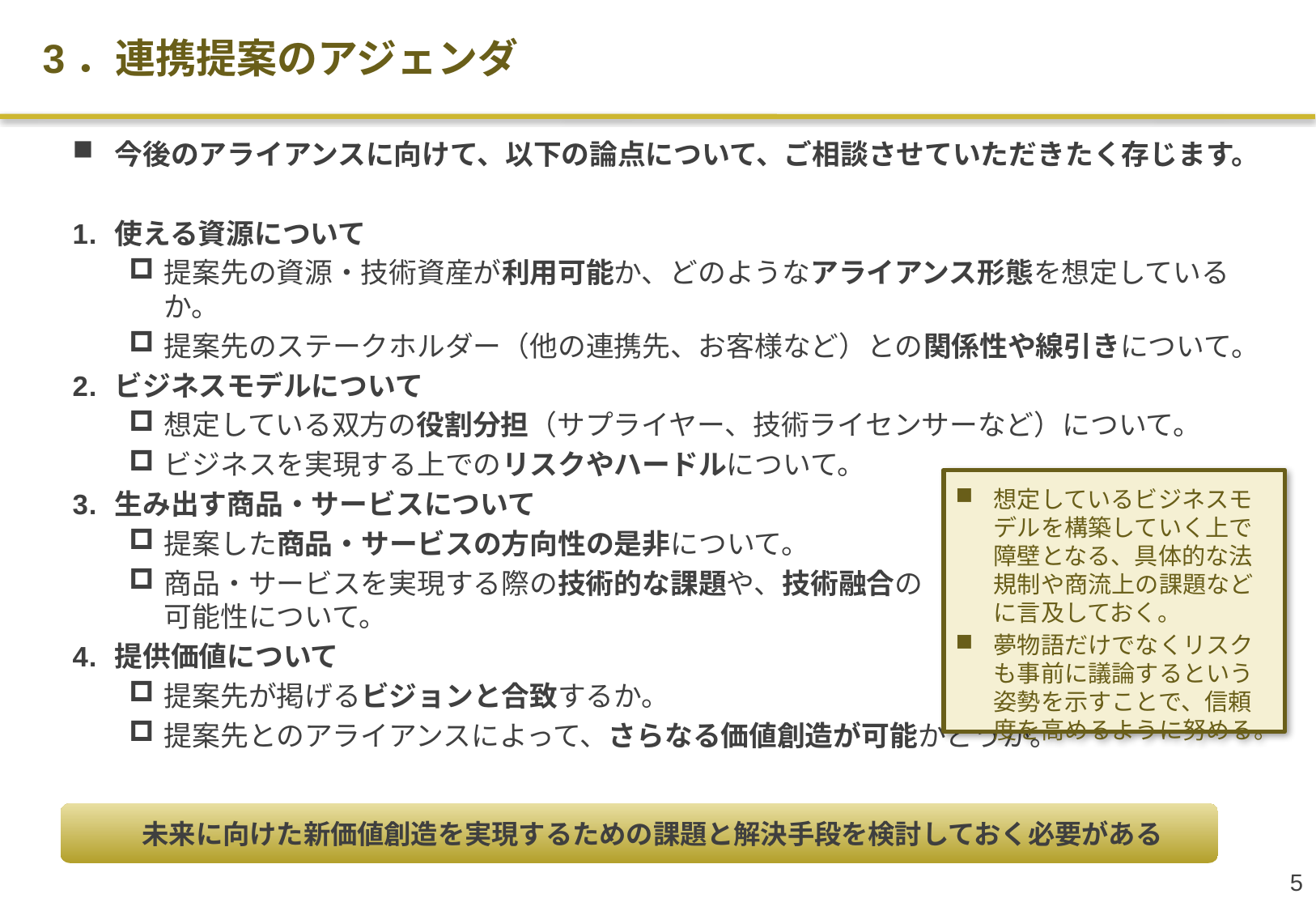

3．連携提案のアジェンダ
今後のアライアンスに向けて、以下の論点について、ご相談させていただきたく存じます。

使える資源について
提案先の資源・技術資産が利用可能か、どのようなアライアンス形態を想定しているか。
提案先のステークホルダー（他の連携先、お客様など）との関係性や線引きについて。
ビジネスモデルについて
想定している双方の役割分担（サプライヤー、技術ライセンサーなど）について。
ビジネスを実現する上でのリスクやハードルについて。
生み出す商品・サービスについて
提案した商品・サービスの方向性の是非について。
商品・サービスを実現する際の技術的な課題や、技術融合の
可能性について。
提供価値について
提案先が掲げるビジョンと合致するか。
提案先とのアライアンスによって、さらなる価値創造が可能かどうか。
想定しているビジネスモデルを構築していく上で障壁となる、具体的な法規制や商流上の課題などに言及しておく。
夢物語だけでなくリスクも事前に議論するという姿勢を示すことで、信頼度を高めるように努める。
　未来に向けた新価値創造を実現するための課題と解決手段を検討しておく必要がある
5